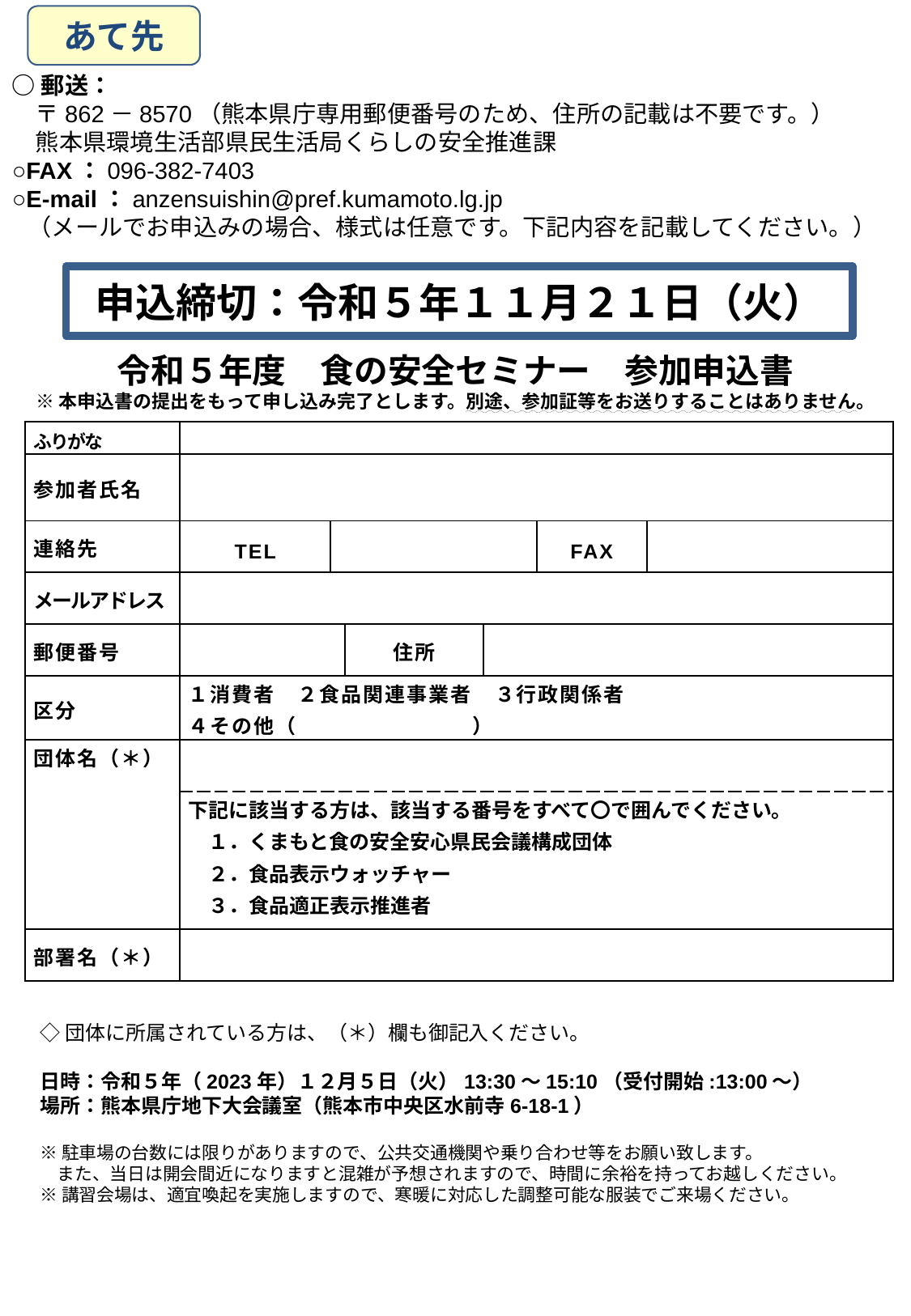

あて先
○郵送：
　〒862－8570（熊本県庁専用郵便番号のため、住所の記載は不要です。）
　熊本県環境生活部県民生活局くらしの安全推進課
○FAX：096-382-7403
○E-mail：anzensuishin@pref.kumamoto.lg.jp
  （メールでお申込みの場合、様式は任意です。下記内容を記載してください。）

令和５年度　食の安全セミナー　参加申込書
※本申込書の提出をもって申し込み完了とします。別途、参加証等をお送りすることはありません。
申込締切：令和５年１１月２１日（火）
| ふりがな |  |  |  |  |  |  |
| --- | --- | --- | --- | --- | --- | --- |
| 参加者氏名 |  |  |  |  |  |  |
| 連絡先 | TEL |  |  |  | FAX |  |
| メールアドレス |  |  |  |  |  |  |
| 郵便番号 |  |  | 住所 |  |  |  |
| 区分 | １消費者　２食品関連事業者　３行政関係者　 ４その他（　　　　　　　　） |  |  |  |  |  |
| 団体名（＊） |  |  |  |  |  |  |
|  | 下記に該当する方は、該当する番号をすべて〇で囲んでください。 　１．くまもと食の安全安心県民会議構成団体 　２．食品表示ウォッチャー 　３．食品適正表示推進者 |  |  |  |  |  |
| 部署名（＊） |  |  |  |  |  |  |
◇団体に所属されている方は、（＊）欄も御記入ください。

日時：令和５年（2023年）１２月５日（火）13:30～15:10（受付開始:13:00～）
場所：熊本県庁地下大会議室（熊本市中央区水前寺6-18-1）

※駐車場の台数には限りがありますので、公共交通機関や乗り合わせ等をお願い致します。
　また、当日は開会間近になりますと混雑が予想されますので、時間に余裕を持ってお越しください。
※講習会場は、適宜喚起を実施しますので、寒暖に対応した調整可能な服装でご来場ください。